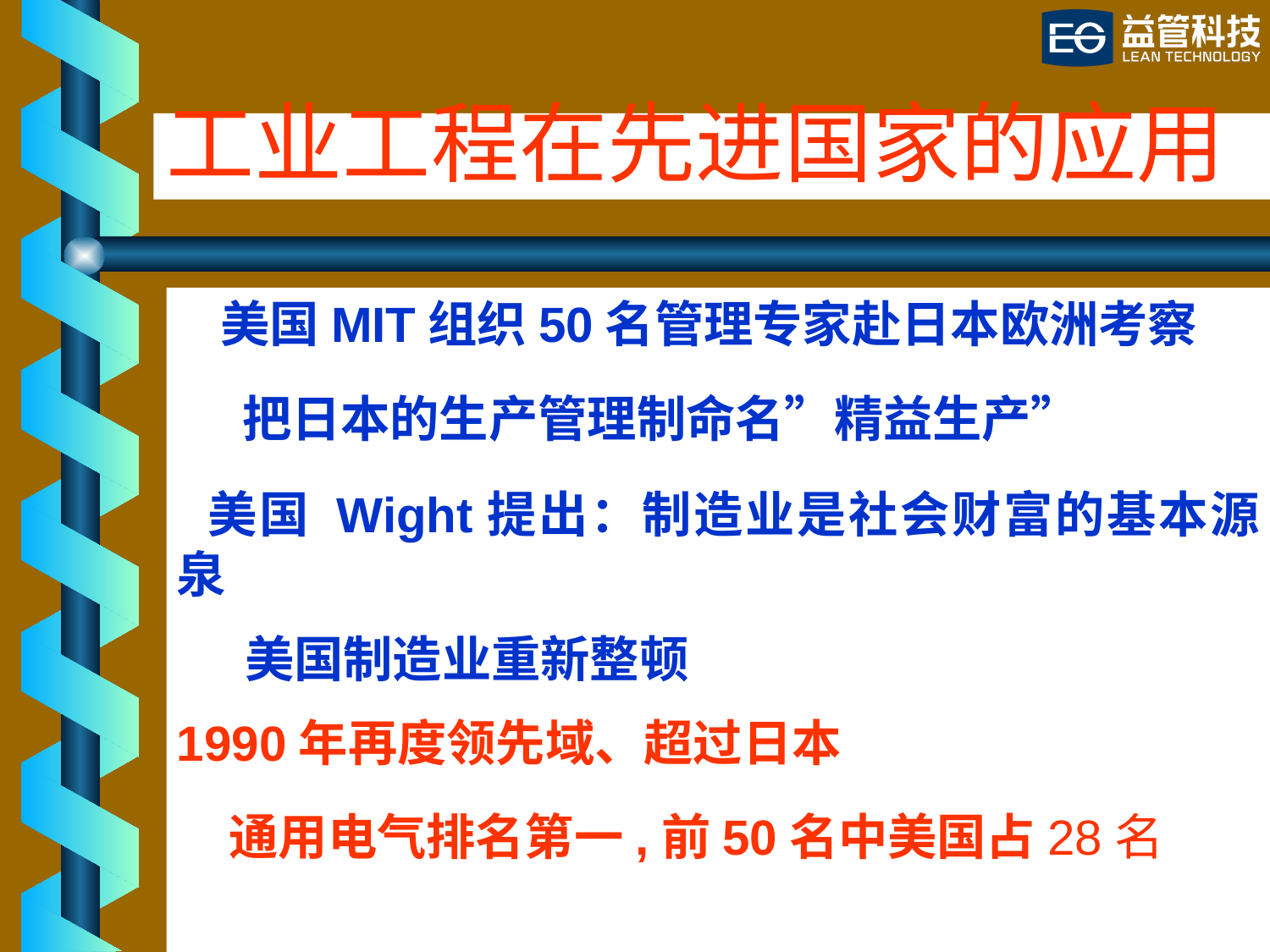

工业工程在先进国家的应用
   美国MIT组织50名管理专家赴日本欧洲考察
    把日本的生产管理制命名”精益生产”
 美国 Wight提出：制造业是社会财富的基本源泉
     美国制造业重新整顿
1990年再度领先域、超过日本
   通用电气排名第一,前50名中美国占28名